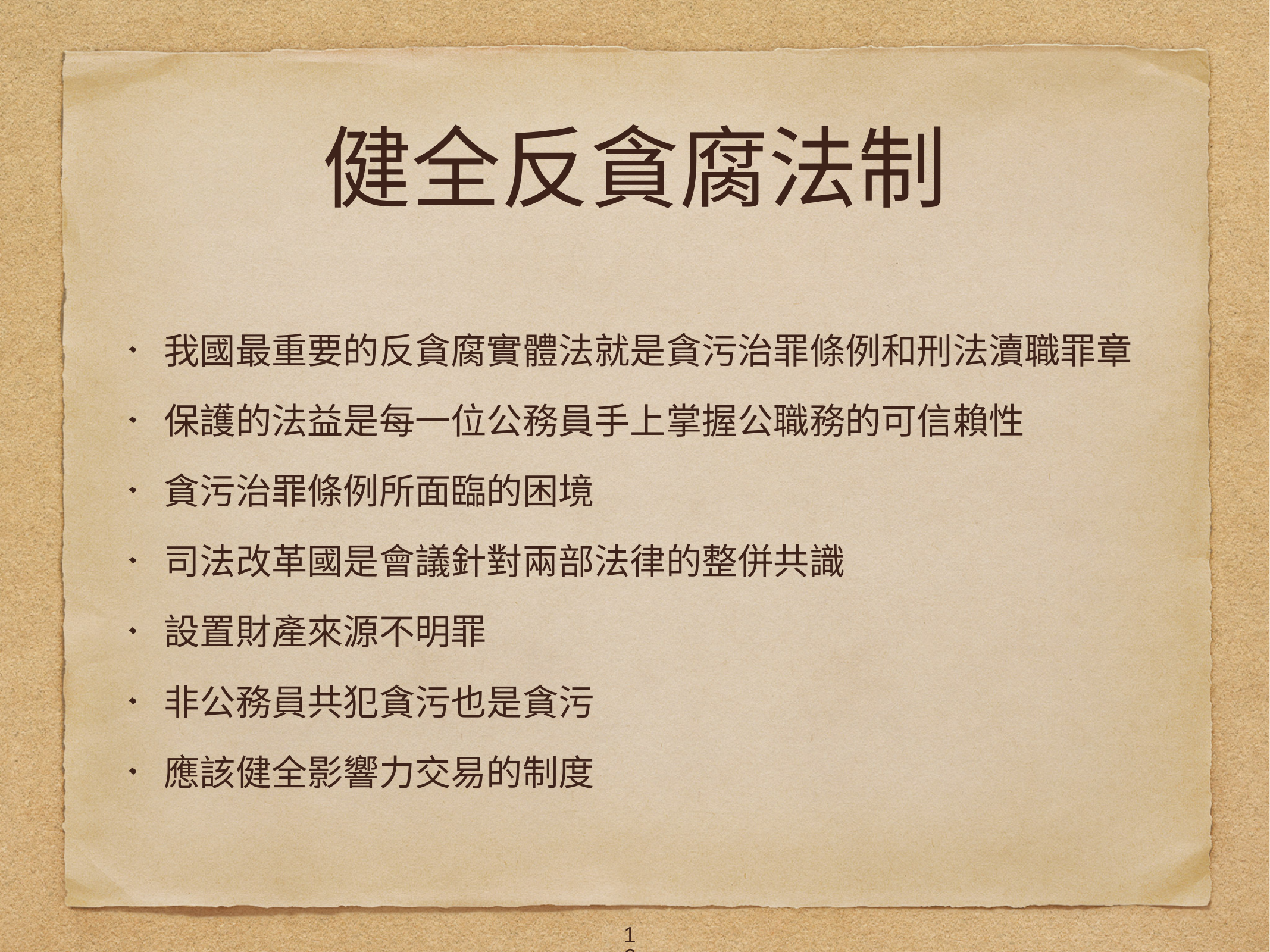

# 健全反貪腐法制
我國最重要的反貪腐實體法就是貪污治罪條例和刑法瀆職罪章
保護的法益是每一位公務員手上掌握公職務的可信賴性
貪污治罪條例所面臨的困境
司法改革國是會議針對兩部法律的整併共識
設置財產來源不明罪
非公務員共犯貪污也是貪污
應該健全影響力交易的制度
16